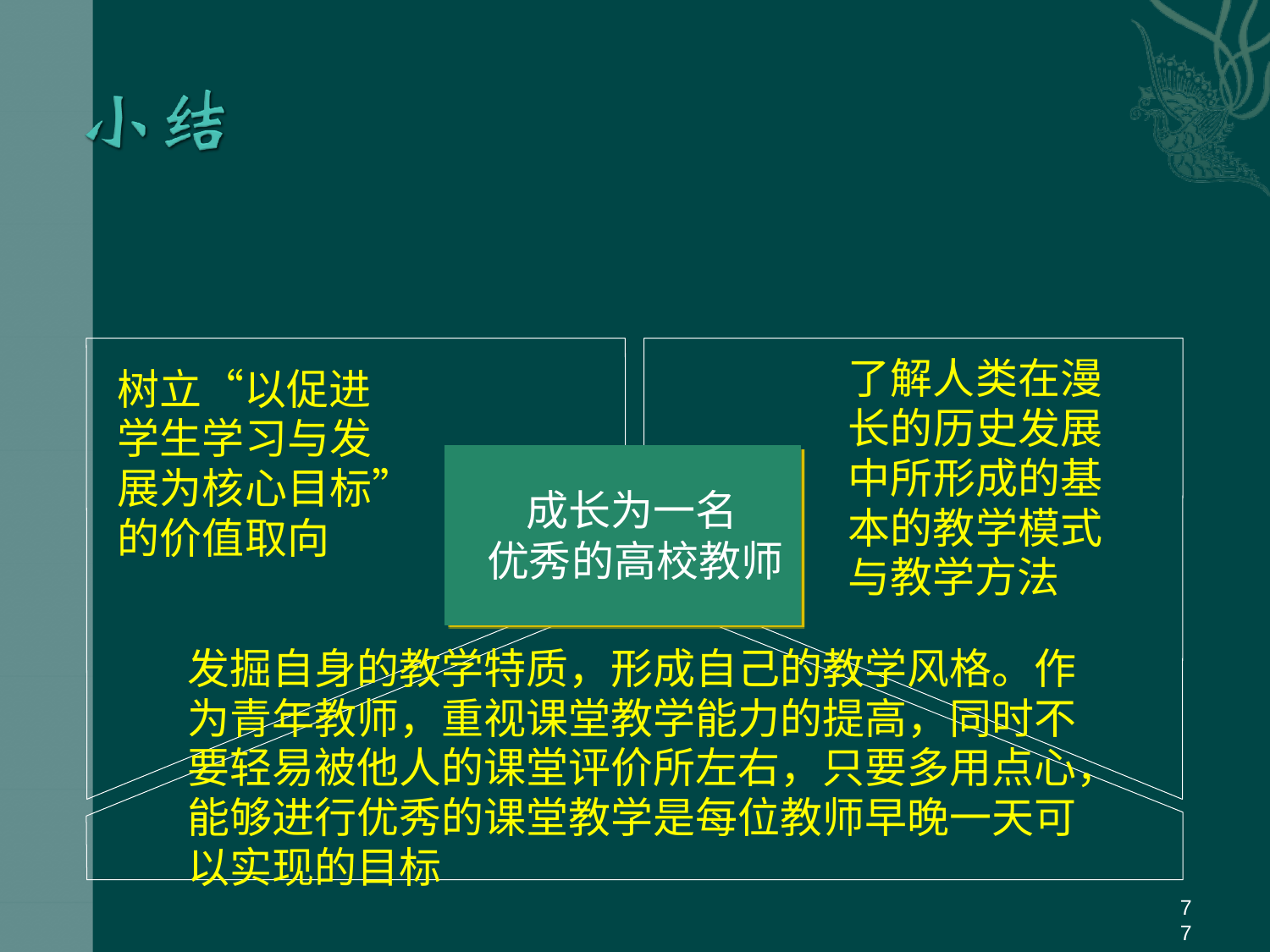

了解人类在漫 长的历史发展 中所形成的基 本的教学模式 与教学方法
树立“以促进 学生学习与发 展为核心目标” 的价值取向

成长为一名 优秀的高校教师

发掘自身的教学特质，形成自己的教学风格。作 为青年教师，重视课堂教学能力的提高，同时不 要轻易被他人的课堂评价所左右，只要多用点心， 能够进行优秀的课堂教学是每位教师早晚一天可 以实现的目标
77